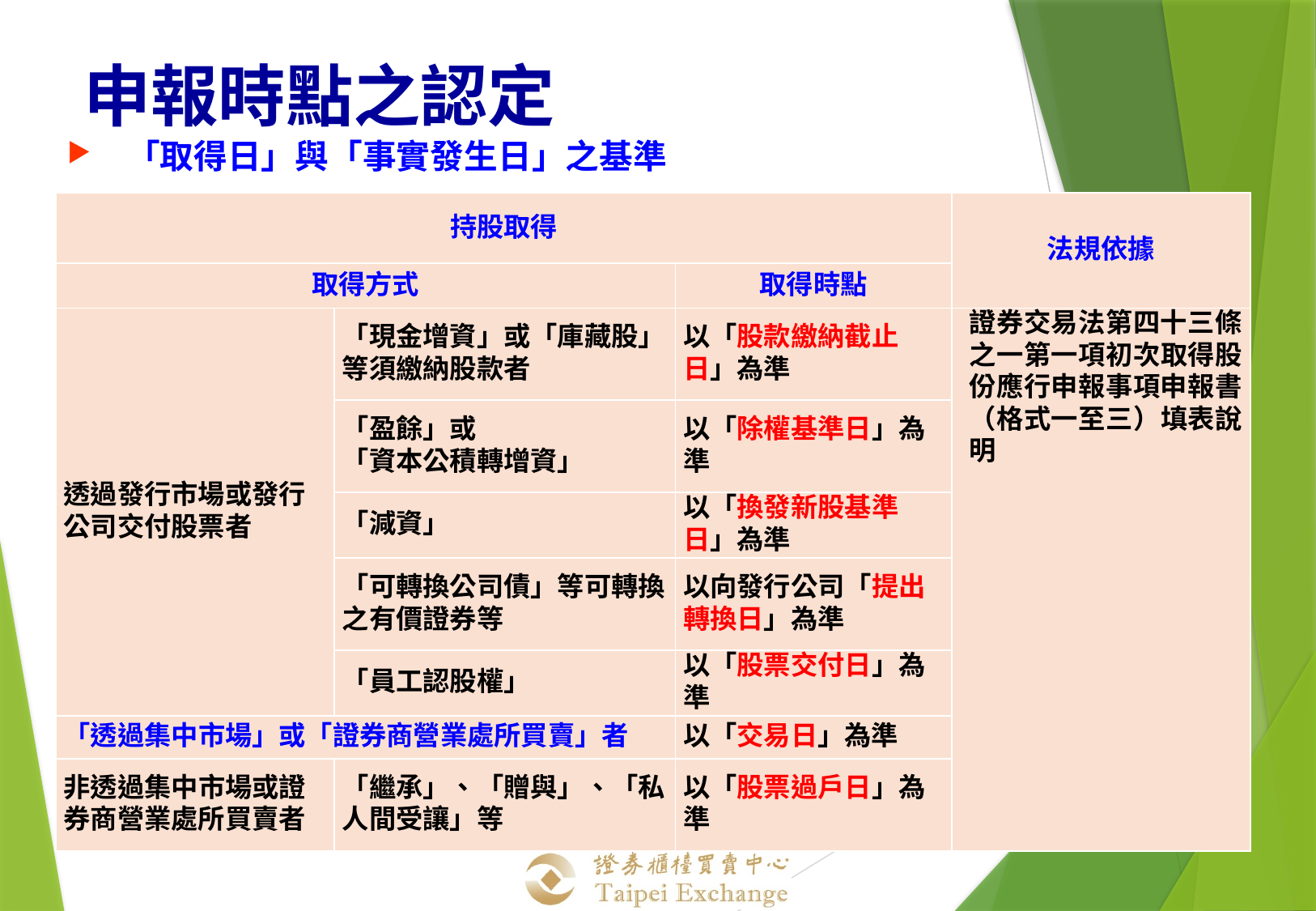

申報時點之認定
「取得日」與「事實發生日」之基準
| 持股取得 |  |  | 法規依據 |
| --- | --- | --- | --- |
| 取得方式 |  | 取得時點 |  |
| 透過發行市場或發行公司交付股票者 | 「現金增資」或「庫藏股」等須繳納股款者 | 以「股款繳納截止日」為準 | 證券交易法第四十三條之一第一項初次取得股份應行申報事項申報書（格式一至三）填表說明 |
|  | 「盈餘」或 「資本公積轉增資」 | 以「除權基準日」為準 |  |
|  | 「減資」 | 以「換發新股基準日」為準 |  |
|  | 「可轉換公司債」等可轉換之有價證券等 | 以向發行公司「提出轉換日」為準 |  |
|  | 「員工認股權」 | 以「股票交付日」為準 |  |
| 「透過集中市場」或「證券商營業處所買賣」者 |  | 以「交易日」為準 |  |
| 非透過集中市場或證券商營業處所買賣者 | 「繼承」、「贈與」、「私人間受讓」等 | 以「股票過戶日」為準 |  |
46